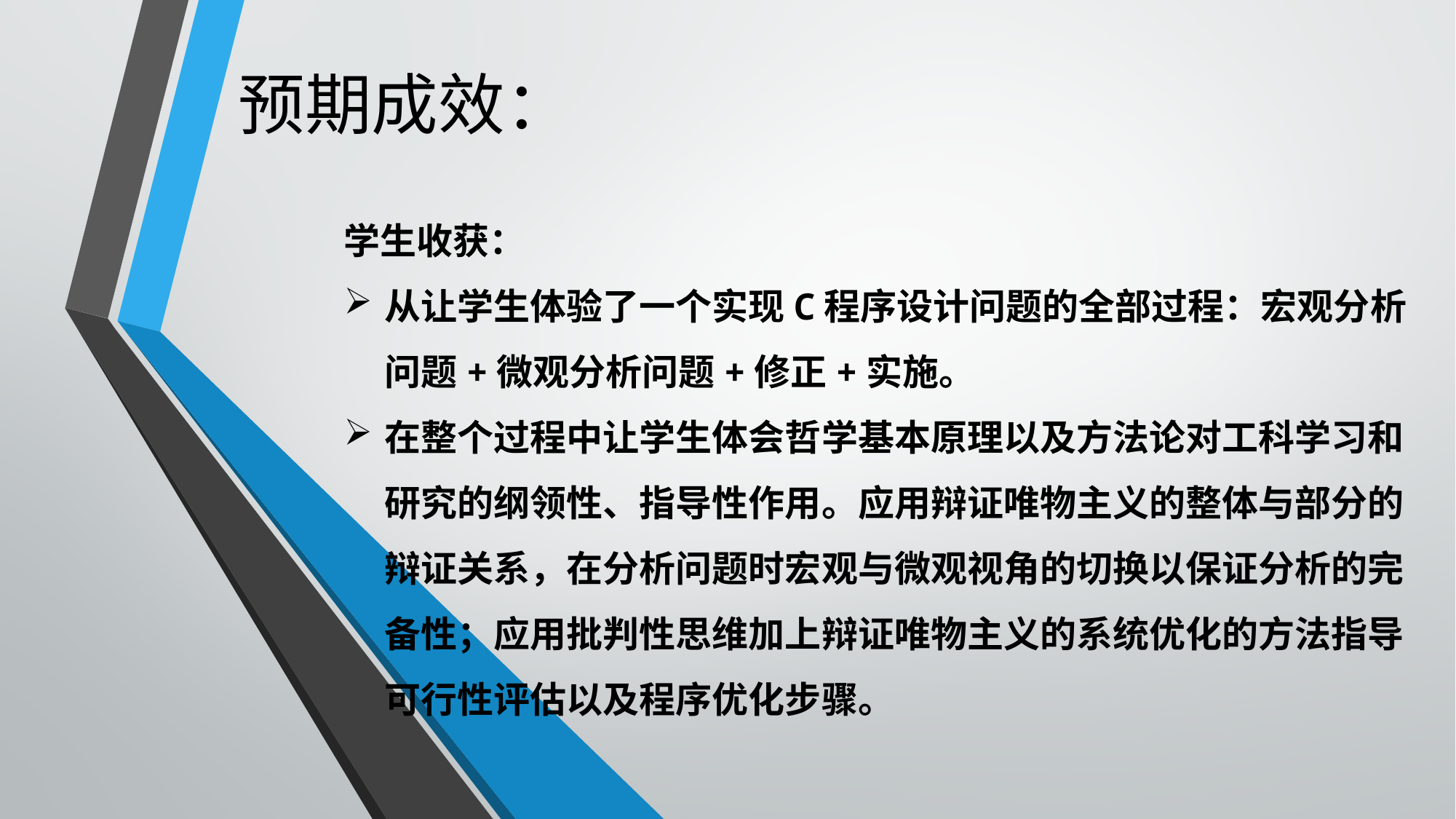

# 预期成效：
学生收获：
从让学生体验了一个实现C程序设计问题的全部过程：宏观分析问题+微观分析问题+修正+实施。
在整个过程中让学生体会哲学基本原理以及方法论对工科学习和研究的纲领性、指导性作用。应用辩证唯物主义的整体与部分的辩证关系，在分析问题时宏观与微观视角的切换以保证分析的完备性；应用批判性思维加上辩证唯物主义的系统优化的方法指导可行性评估以及程序优化步骤。